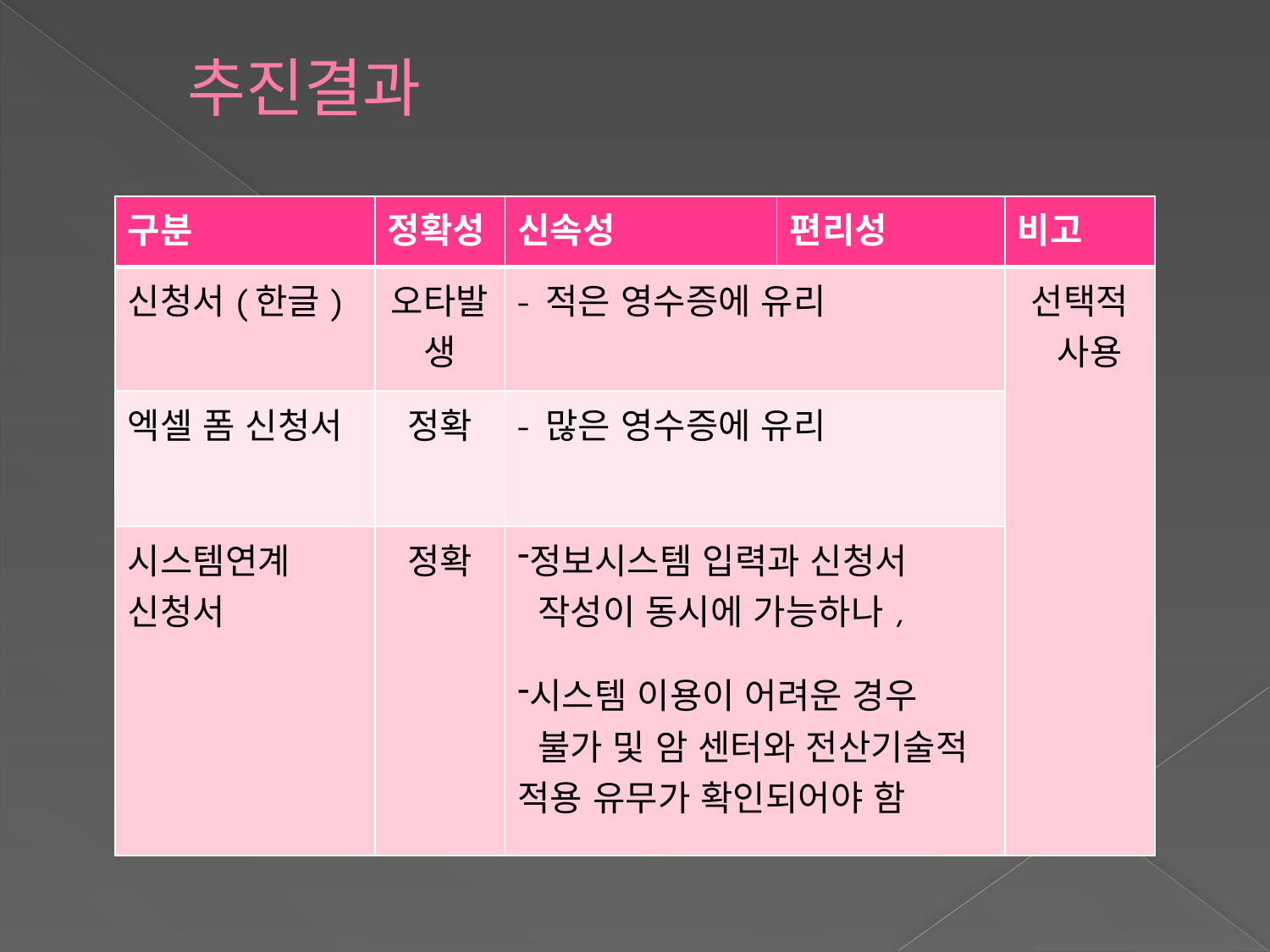

# 추진결과
| 구분 | 정확성 | 신속성 | 편리성 | 비고 |
| --- | --- | --- | --- | --- |
| 신청서(한글) | 오타발생 | - 적은 영수증에 유리 |  | 선택적 사용 |
| 엑셀 폼 신청서 | 정확 | - 많은 영수증에 유리 |  |  |
| 시스템연계 신청서 | 정확 | 정보시스템 입력과 신청서 작성이 동시에 가능하나, 시스템 이용이 어려운 경우 불가 및 암 센터와 전산기술적 적용 유무가 확인되어야 함 |  |  |